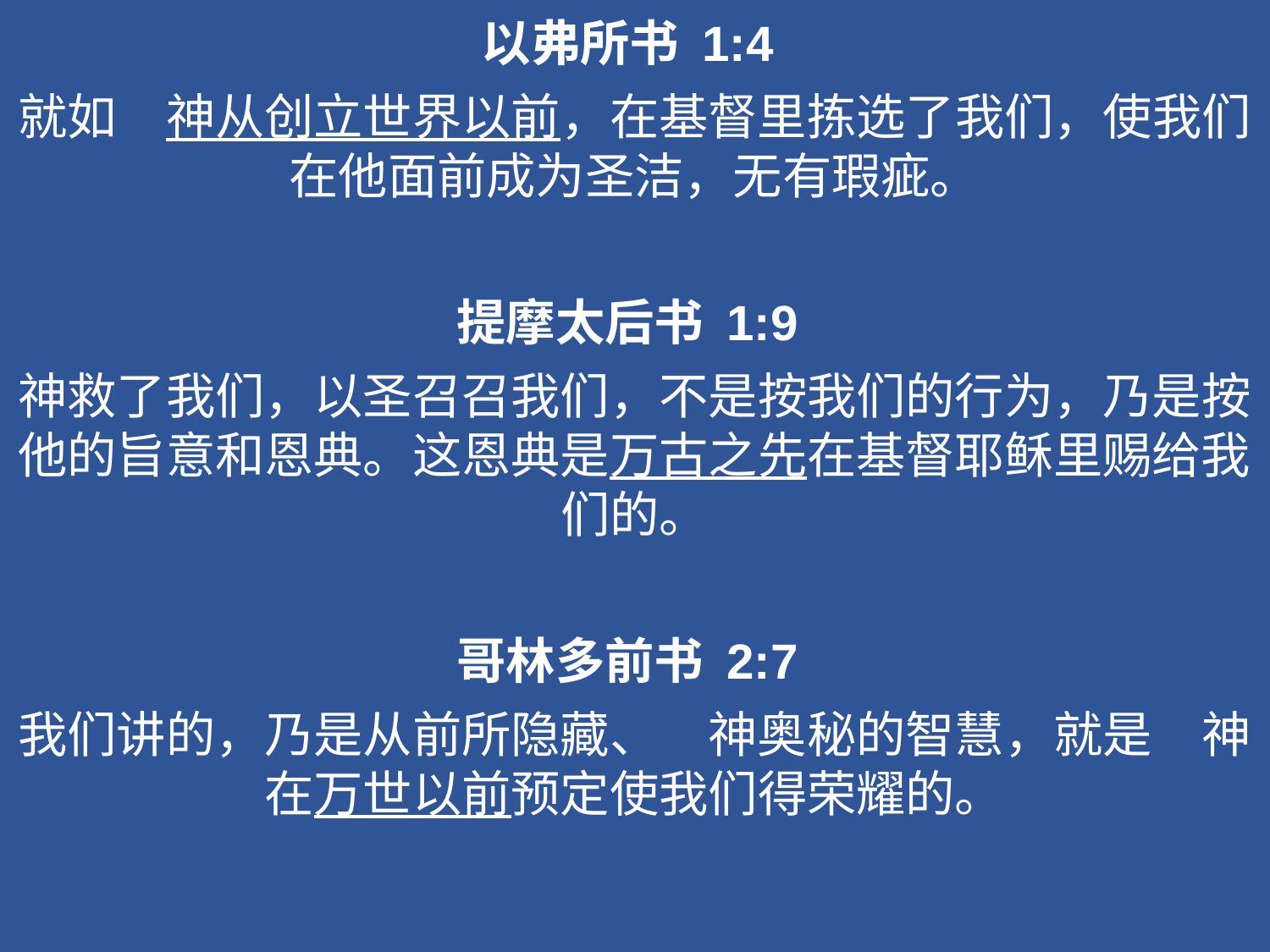

以弗所书 1:4
就如　神从创立世界以前，在基督里拣选了我们，使我们在他面前成为圣洁，无有瑕疵。

提摩太后书 1:9
神救了我们，以圣召召我们，不是按我们的行为，乃是按他的旨意和恩典。这恩典是万古之先在基督耶稣里赐给我们的。

哥林多前书 2:7
我们讲的，乃是从前所隐藏、　神奥秘的智慧，就是　神在万世以前预定使我们得荣耀的。